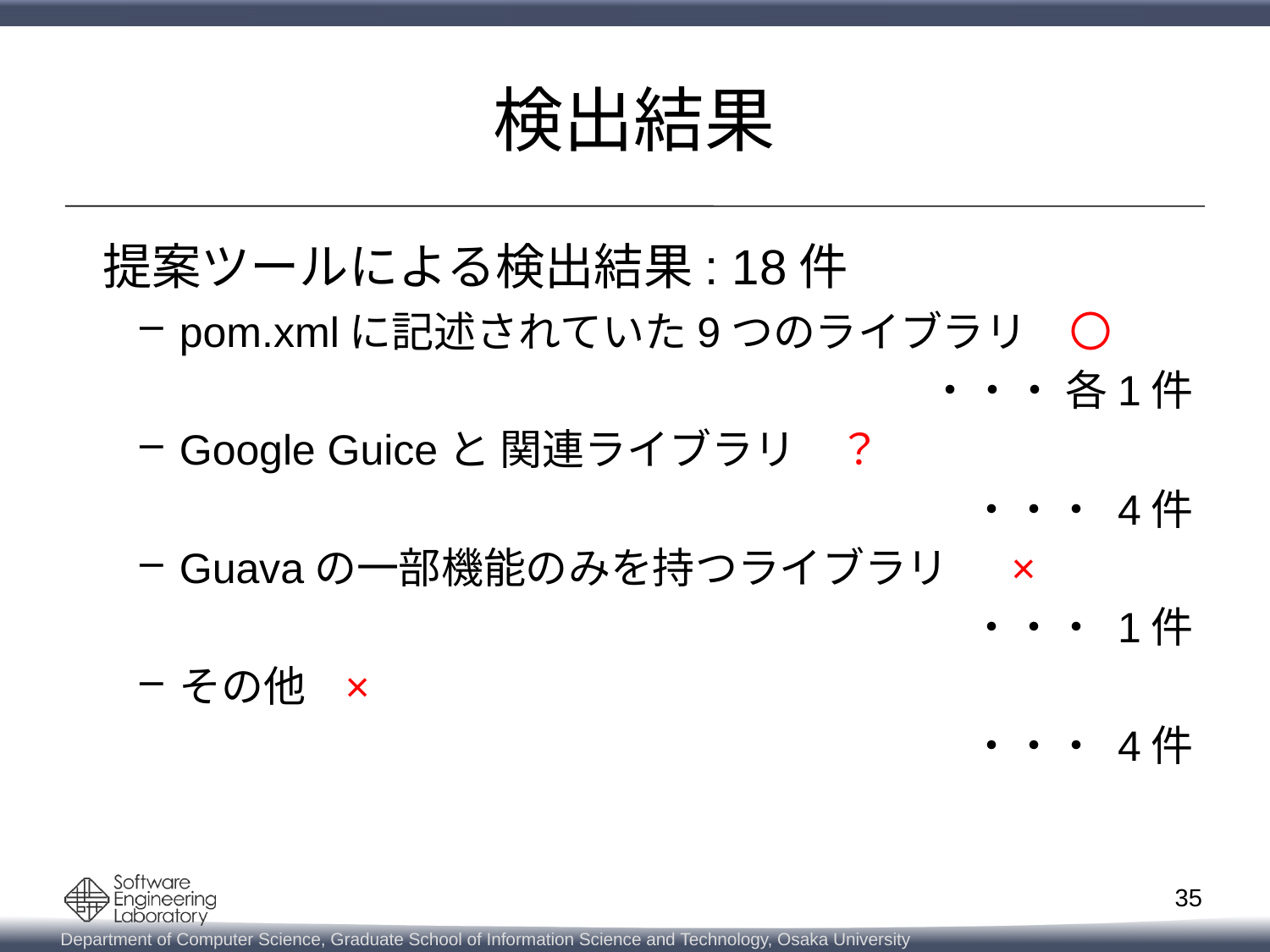

# 検出結果
 提案ツールによる検出結果: 18件
pom.xmlに記述されていた9つのライブラリ　〇
・・・ 各1件
Google Guiceと 関連ライブラリ　？
・・・ 4件
Guavaの一部機能のみを持つライブラリ 　×
・・・ 1件
その他   ×
・・・ 4件

35